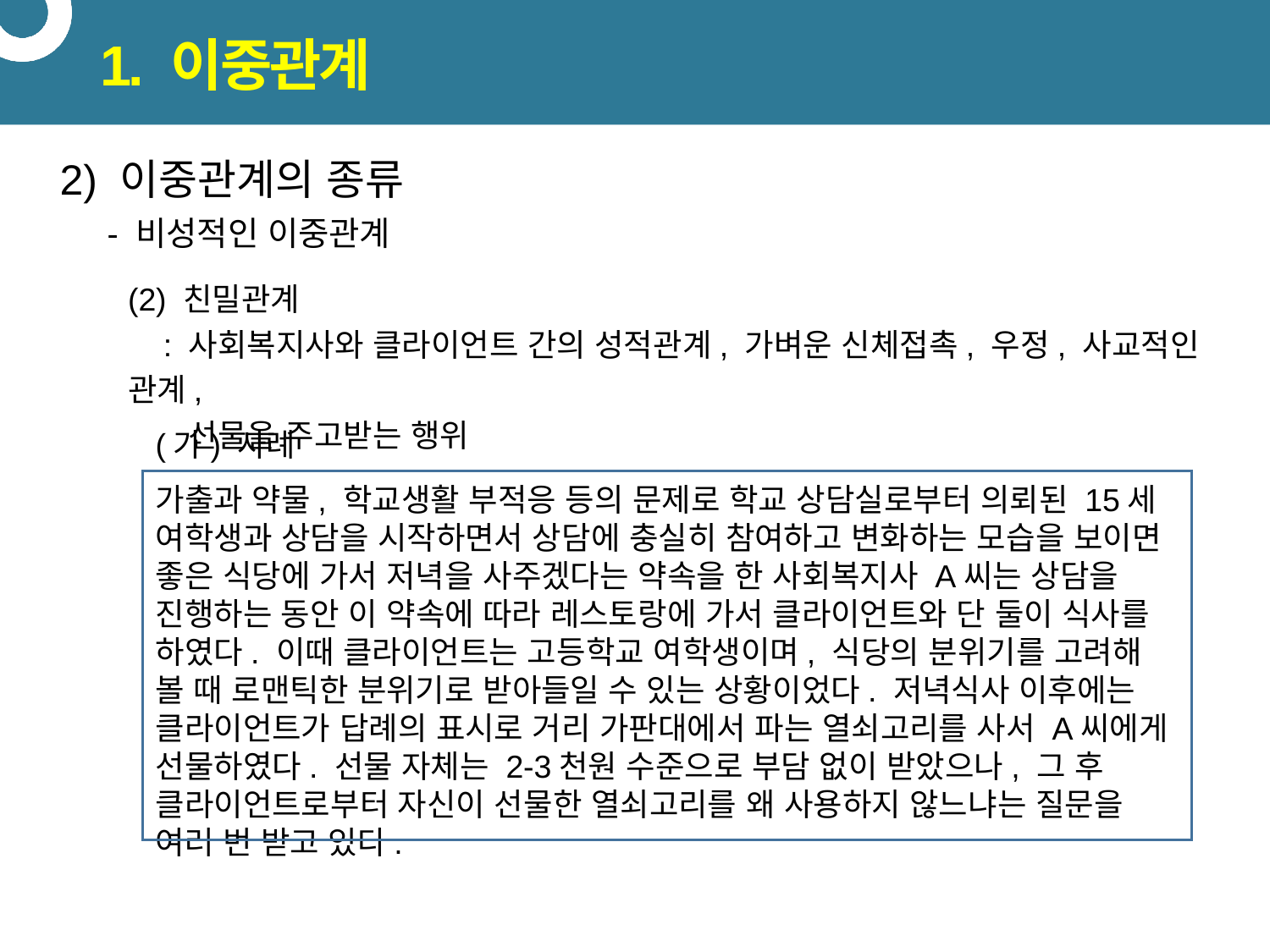

# 1. 이중관계
2) 이중관계의 종류
    - 비성적인 이중관계
(2) 친밀관계
    : 사회복지사와 클라이언트 간의 성적관계, 가벼운 신체접촉, 우정, 사교적인 관계,
      선물을 주고받는 행위

(가) 사례

가출과 약물, 학교생활 부적응 등의 문제로 학교 상담실로부터 의뢰된 15세 여학생과 상담을 시작하면서 상담에 충실히 참여하고 변화하는 모습을 보이면 좋은 식당에 가서 저녁을 사주겠다는 약속을 한 사회복지사 A씨는 상담을 진행하는 동안 이 약속에 따라 레스토랑에 가서 클라이언트와 단 둘이 식사를 하였다. 이때 클라이언트는 고등학교 여학생이며, 식당의 분위기를 고려해 볼 때 로맨틱한 분위기로 받아들일 수 있는 상황이었다. 저녁식사 이후에는 클라이언트가 답례의 표시로 거리 가판대에서 파는 열쇠고리를 사서 A씨에게 선물하였다. 선물 자체는 2-3천원 수준으로 부담 없이 받았으나, 그 후 클라이언트로부터 자신이 선물한 열쇠고리를 왜 사용하지 않느냐는 질문을 여러 번 받고 있다.